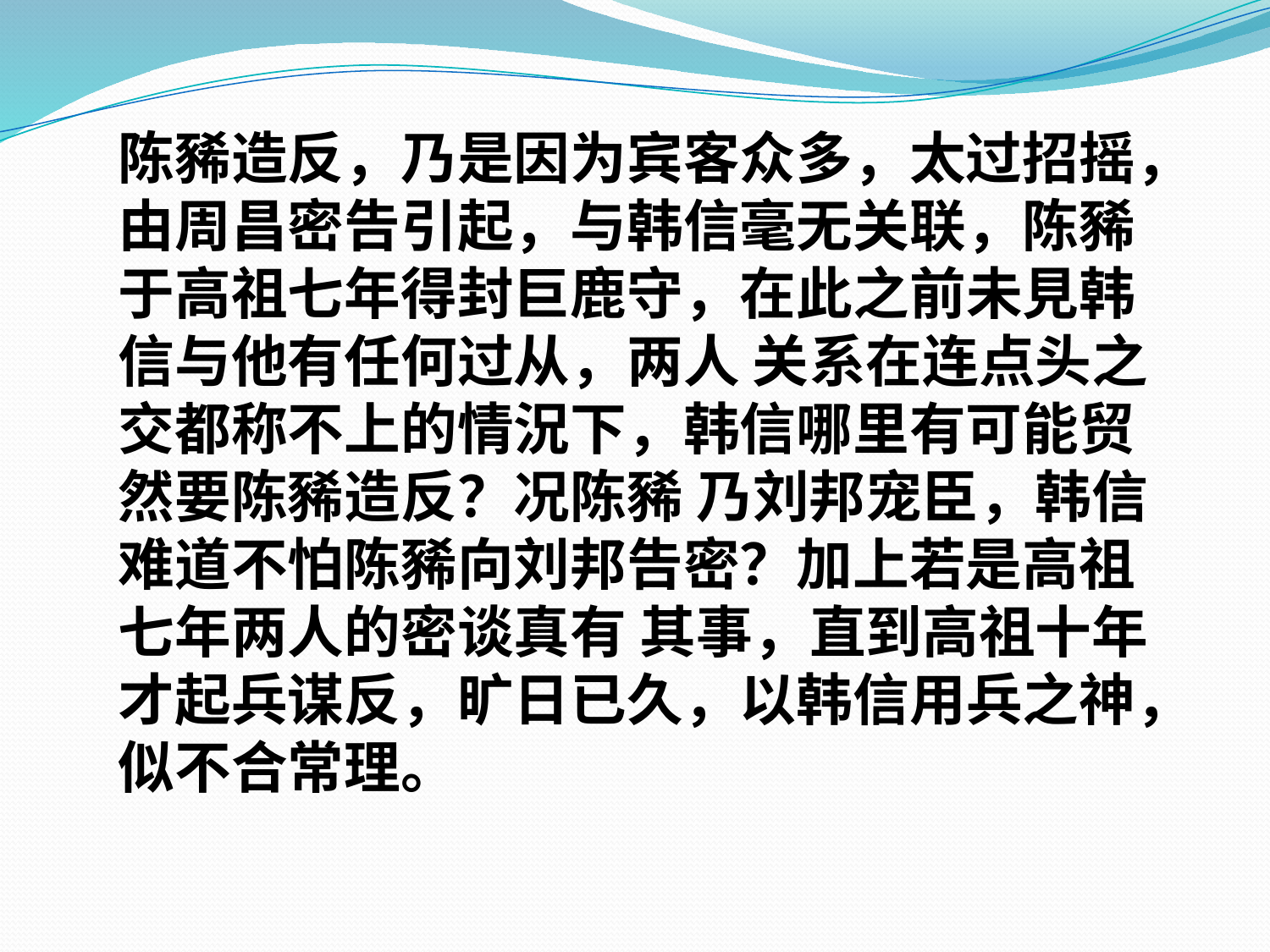

陈豨造反，乃是因为宾客众多，太过招摇，由周昌密告引起，与韩信毫无关联，陈豨于高祖七年得封巨鹿守，在此之前未見韩信与他有任何过从，两人 关系在连点头之交都称不上的情況下，韩信哪里有可能贸然要陈豨造反？况陈豨 乃刘邦宠臣，韩信难道不怕陈豨向刘邦告密？加上若是高祖七年两人的密谈真有 其事，直到高祖十年才起兵谋反，旷日已久，以韩信用兵之神，似不合常理。